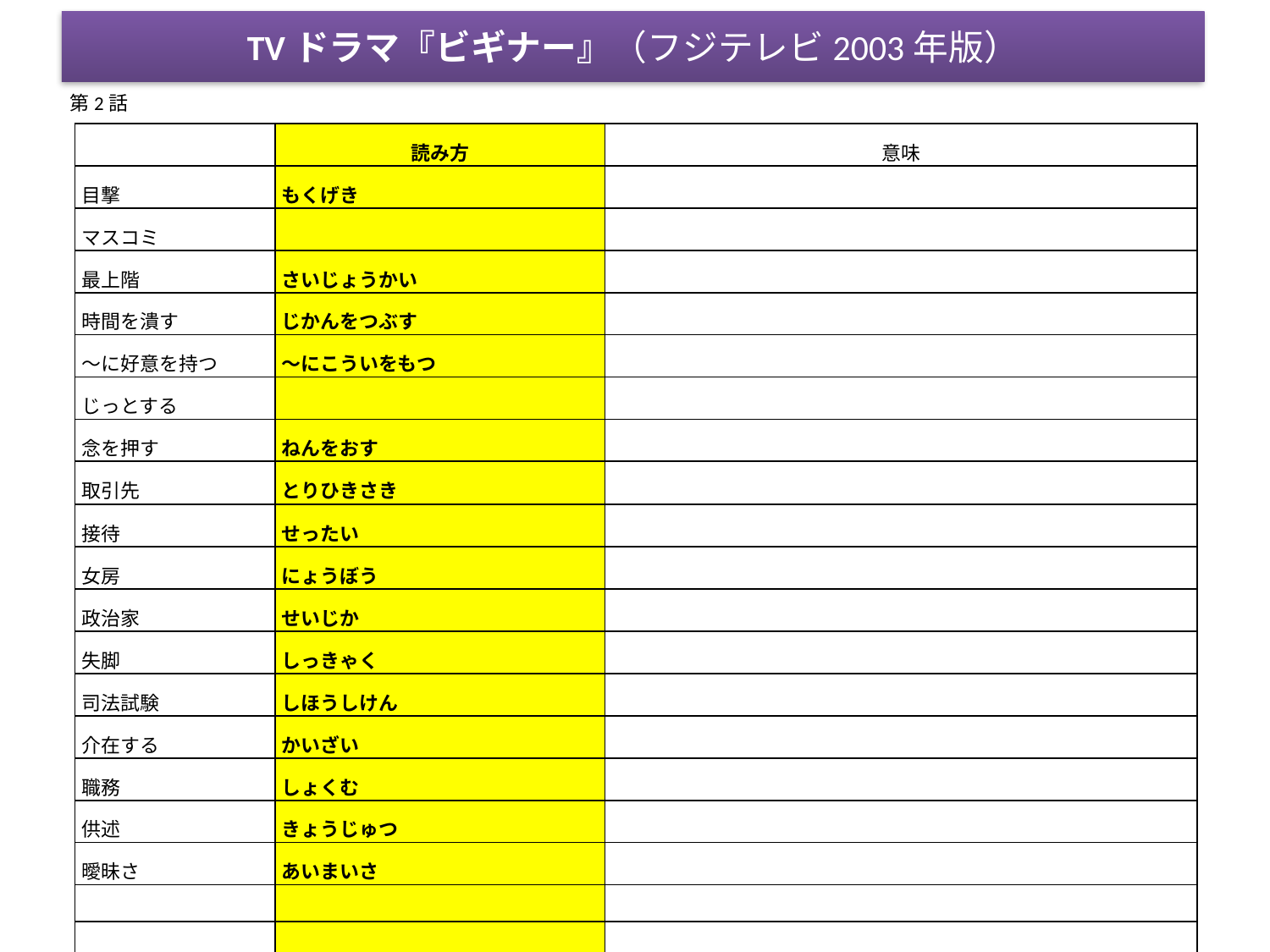

# TVドラマ『ビギナー』（フジテレビ2003年版）
第2話
|  | 読み方 | 意味 |
| --- | --- | --- |
| 目撃 | もくげき |  |
| マスコミ |  |  |
| 最上階 | さいじょうかい |  |
| 時間を潰す | じかんをつぶす |  |
| ～に好意を持つ | ～にこういをもつ |  |
| じっとする |  |  |
| 念を押す | ねんをおす |  |
| 取引先 | とりひきさき |  |
| 接待 | せったい |  |
| 女房 | にょうぼう |  |
| 政治家 | せいじか |  |
| 失脚 | しっきゃく |  |
| 司法試験 | しほうしけん |  |
| 介在する | かいざい |  |
| 職務 | しょくむ |  |
| 供述 | きょうじゅつ |  |
| 曖昧さ | あいまいさ |  |
|  |  |  |
|  |  |  |
|  |  |  |
|  |  |  |